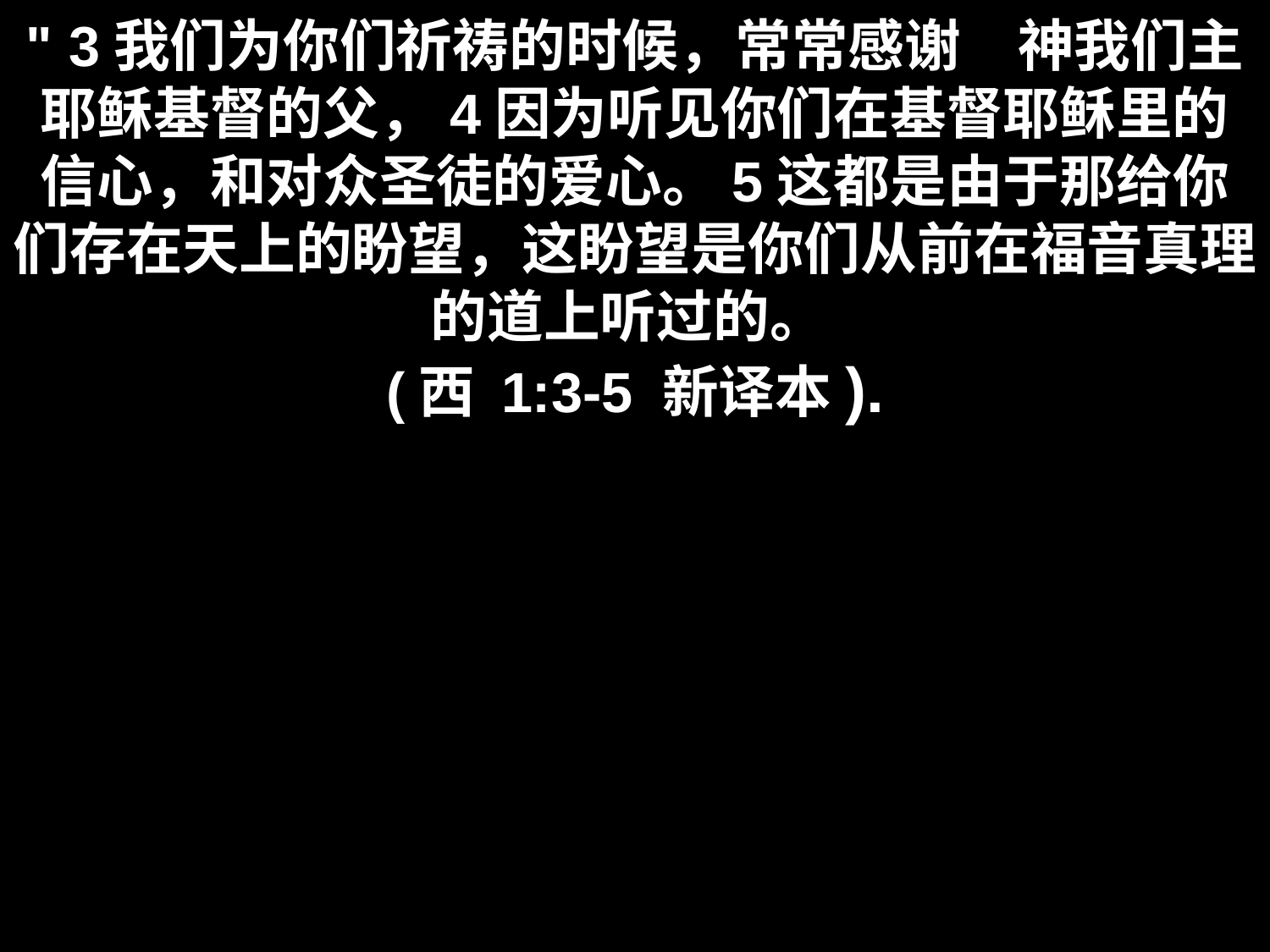

# " 3我们为你们祈祷的时候，常常感谢　神我们主耶稣基督的父，4因为听见你们在基督耶稣里的信心，和对众圣徒的爱心。5这都是由于那给你们存在天上的盼望，这盼望是你们从前在福音真理的道上听过的。 (西 1:3-5 新译本).